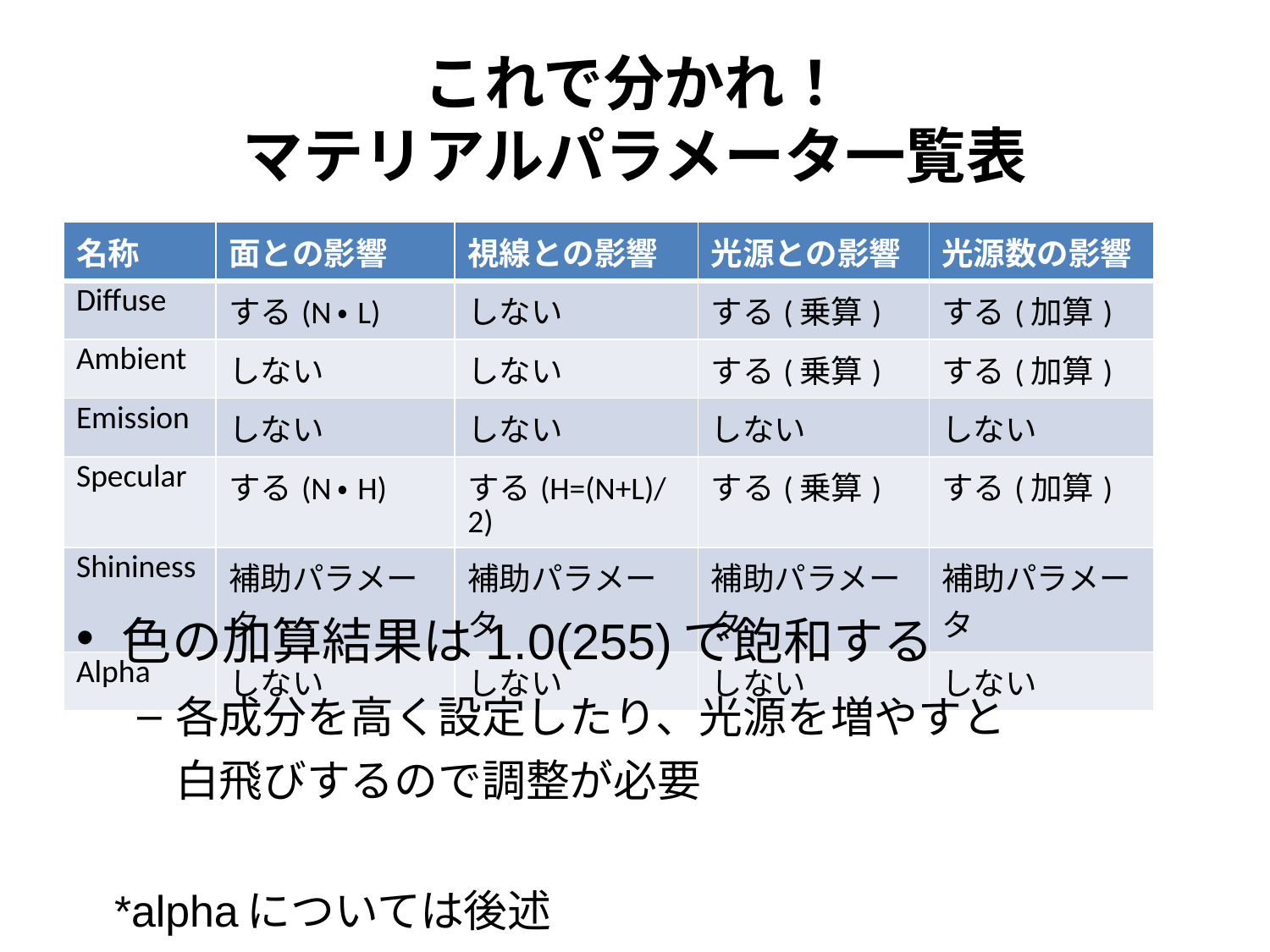

# これで分かれ！ マテリアルパラメータ一覧表
| 名称 | 面との影響 | 視線との影響 | 光源との影響 | 光源数の影響 |
| --- | --- | --- | --- | --- |
| Diffuse | する(N・L) | しない | する(乗算) | する(加算) |
| Ambient | しない | しない | する(乗算) | する(加算) |
| Emission | しない | しない | しない | しない |
| Specular | する(N・H) | する(H=(N+L)/2) | する(乗算) | する(加算) |
| Shininess | 補助パラメータ | 補助パラメータ | 補助パラメータ | 補助パラメータ |
| Alpha | しない | しない | しない | しない |
色の加算結果は1.0(255)で飽和する
各成分を高く設定したり、光源を増やすと
白飛びするので調整が必要

						*alphaについては後述